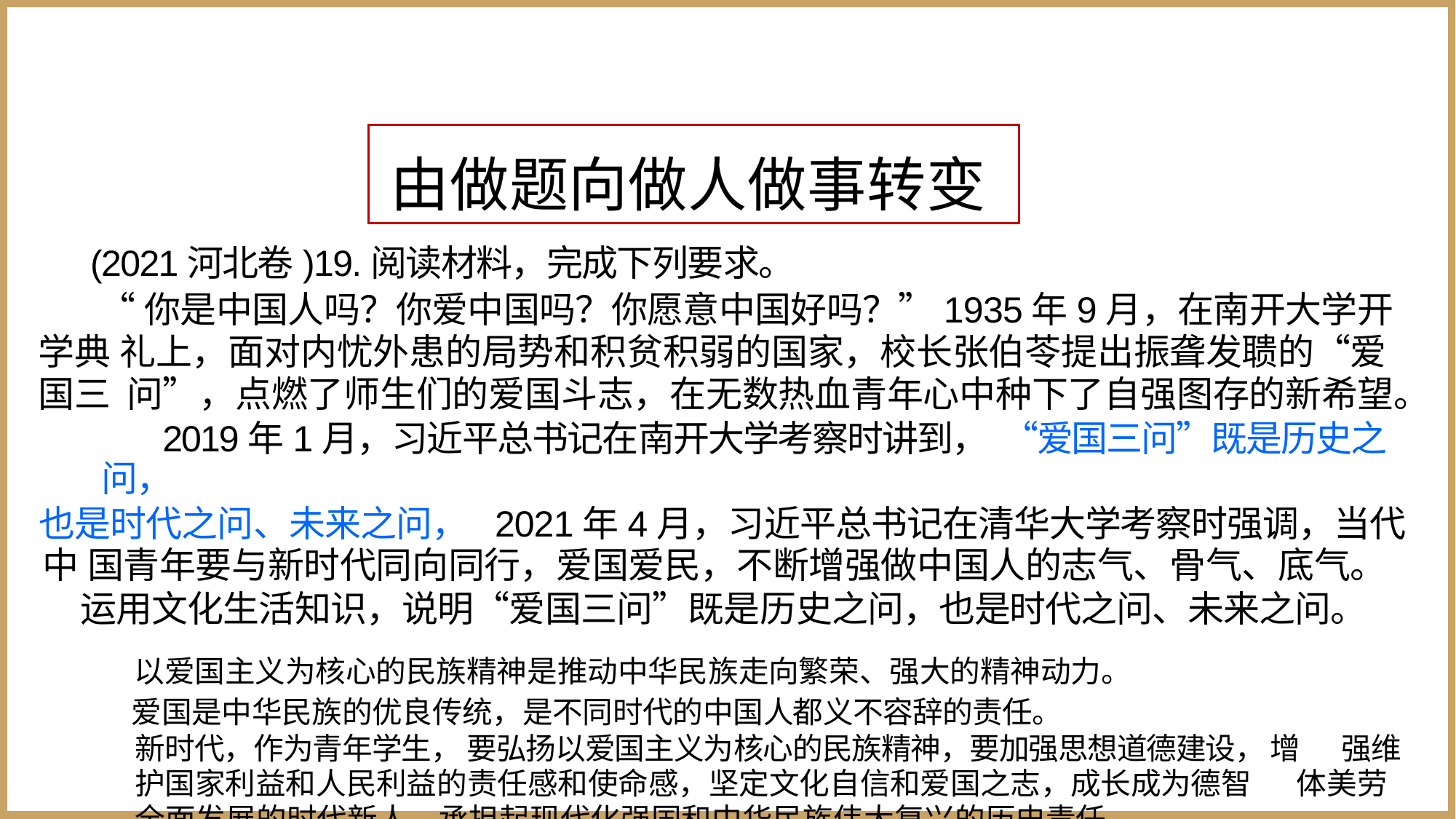

| 由做题向做人做事转变 |
| --- |

(2021河北卷)19.阅读材料，完成下列要求。
“你是中国人吗？你爱中国吗？你愿意中国好吗？”1935年9月，在南开大学开学典 礼上，面对内忧外患的局势和积贫积弱的国家，校长张伯苓提出振聋发聩的“爱国三  问”，点燃了师生们的爱国斗志，在无数热血青年心中种下了自强图存的新希望。
2019年1月，习近平总书记在南开大学考察时讲到，  “爱国三问”既是历史之问，
也是时代之问、未来之问， 2021年4月，习近平总书记在清华大学考察时强调，当代中 国青年要与新时代同向同行，爱国爱民，不断增强做中国人的志气、骨气、底气。
运用文化生活知识，说明“爱国三问”既是历史之问，也是时代之问、未来之问。

以爱国主义为核心的民族精神是推动中华民族走向繁荣、强大的精神动力。
爱国是中华民族的优良传统，是不同时代的中国人都义不容辞的责任。
新时代，作为青年学生， 要弘扬以爱国主义为核心的民族精神，要加强思想道德建设， 增       强维护国家利益和人民利益的责任感和使命感，坚定文化自信和爱国之志，成长成为德智       体美劳全面发展的时代新人，承担起现代化强国和中华民族伟大复兴的历史责任。